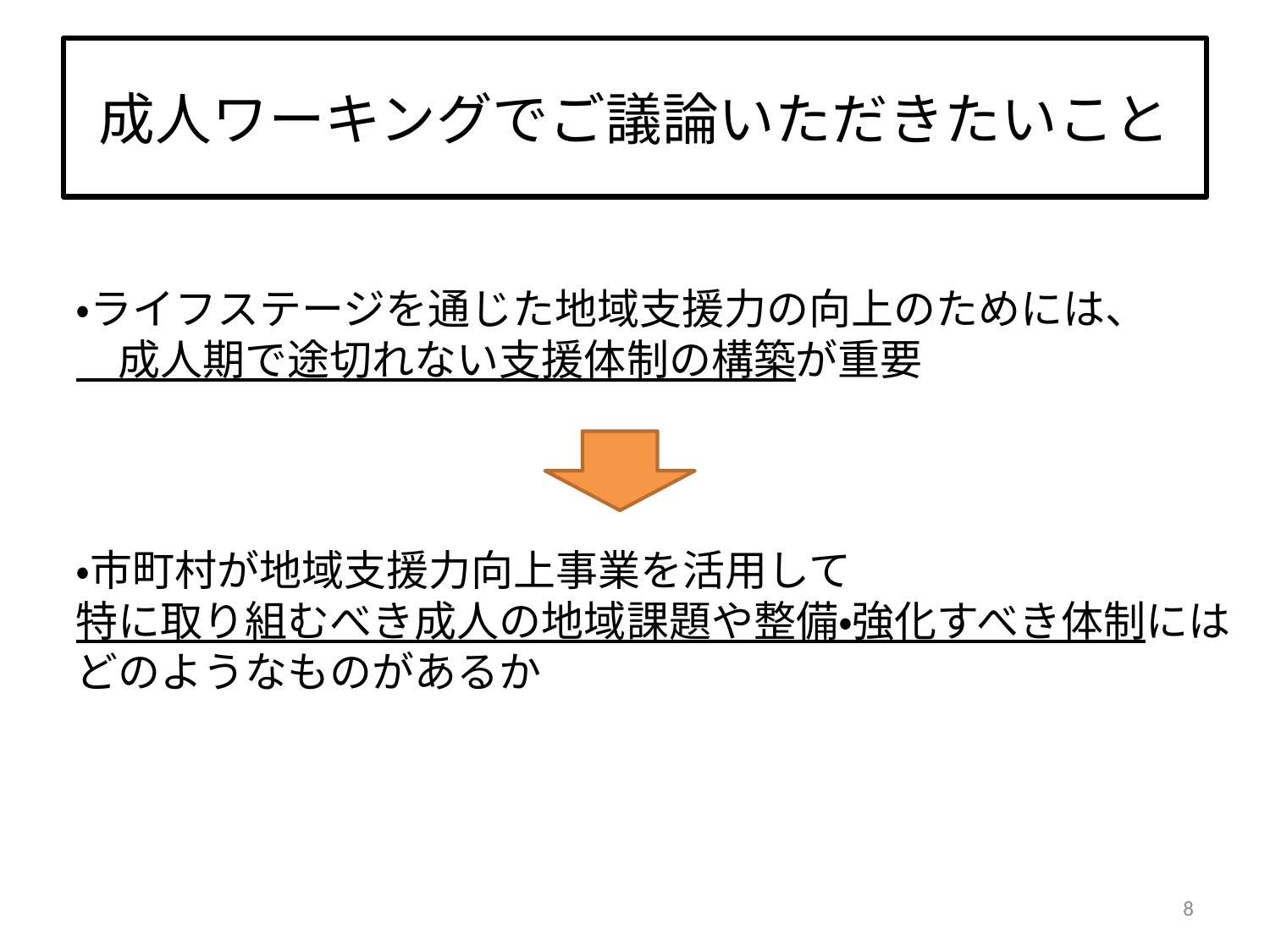

# 成人ワーキングでご議論いただきたいこと
・ライフステージを通じた地域支援力の向上のためには、
　成人期で途切れない支援体制の構築が重要

・市町村が地域支援力向上事業を活用して
特に取り組むべき成人の地域課題や整備・強化すべき体制にはどのようなものがあるか
8